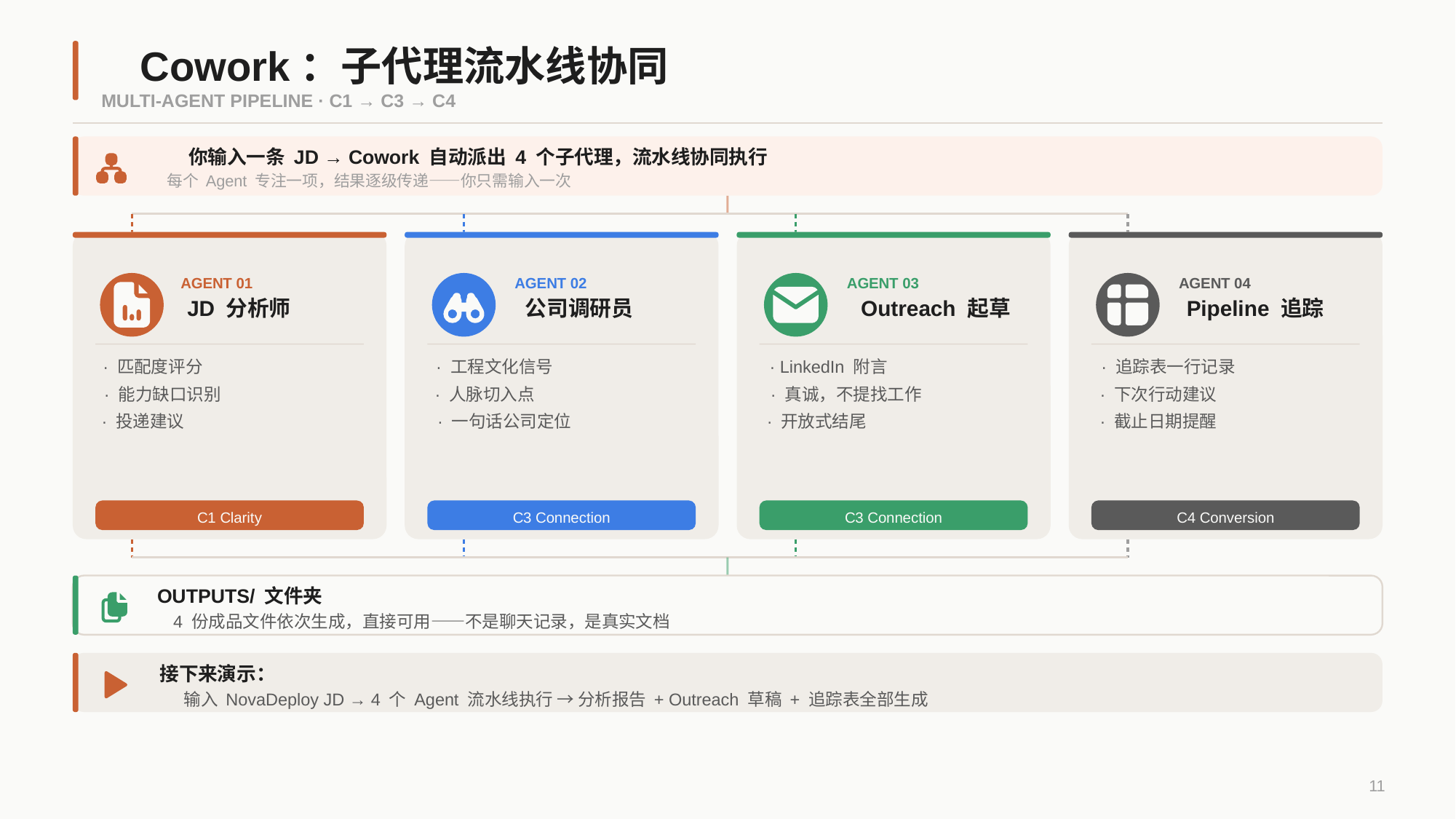

Cowork：子代理流水线协同

MULTI-AGENT PIPELINE · C1 → C3 → C4

你输入一条 JD → Cowork 自动派出 4 个子代理，流水线协同执行

每个 Agent 专注一项，结果逐级传递——你只需输入一次

AGENT 01
AGENT 02
AGENT 03
AGENT 04

JD 分析师
公司调研员
Outreach 起草
Pipeline 追踪

· 匹配度评分
· 工程文化信号
· LinkedIn 附言
· 追踪表一行记录
· 能力缺口识别
· 人脉切入点
· 真诚，不提找工作
· 下次行动建议
· 投递建议
· 一句话公司定位
· 开放式结尾
· 截止日期提醒

C1 Clarity
C3 Connection
C3 Connection
C4 Conversion

OUTPUTS/ 文件夹

4 份成品文件依次生成，直接可用——不是聊天记录，是真实文档

接下来演示：

输入 NovaDeploy JD → 4 个 Agent 流水线执行 → 分析报告 + Outreach 草稿 + 追踪表全部生成
11